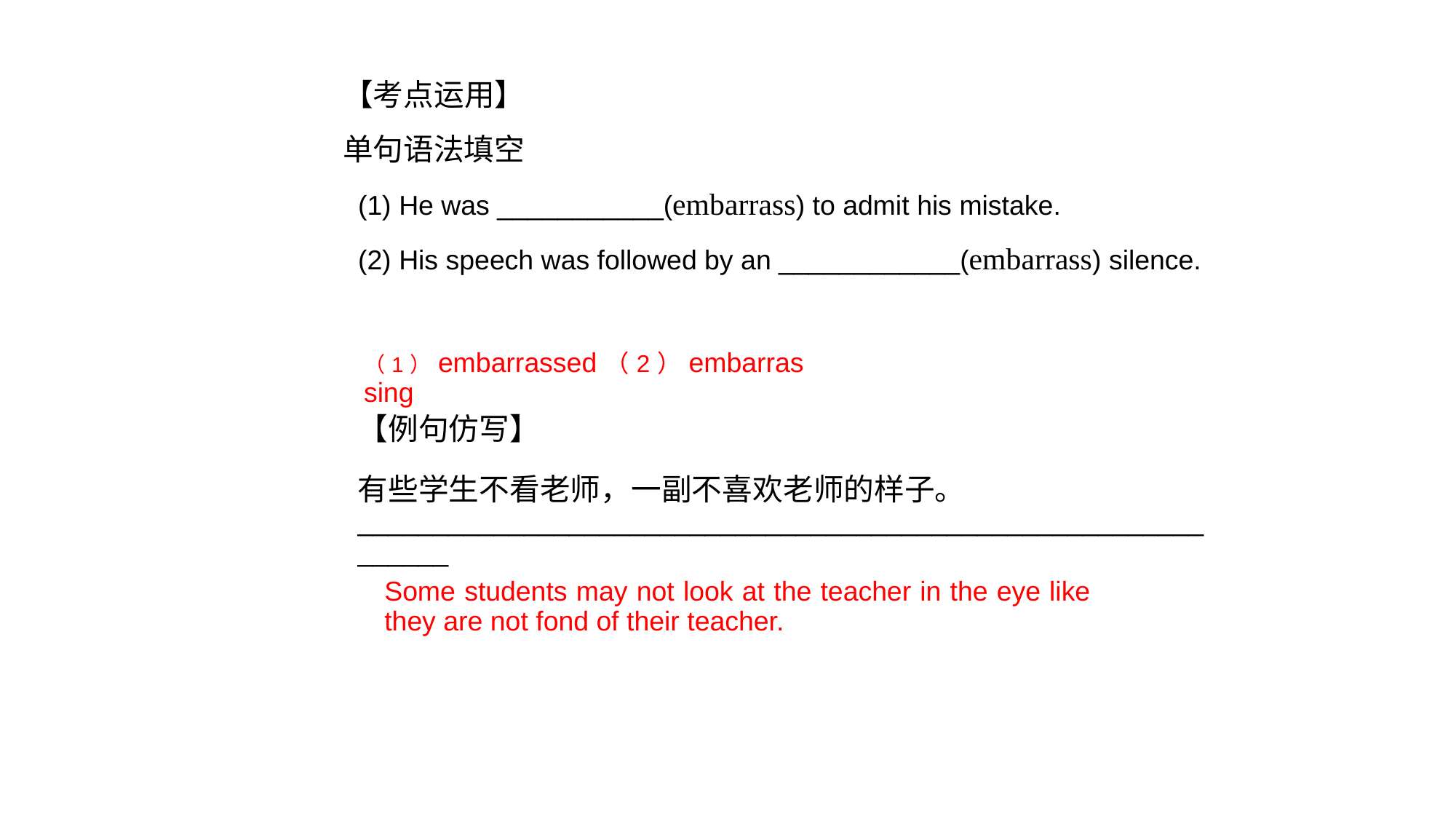

【考点运用】
单句语法填空
(1) He was ___________(embarrass) to admit his mistake.
(2) His speech was followed by an ____________(embarrass) silence.
（1）embarrassed（2）embarrassing
【例句仿写】

有些学生不看老师，一副不喜欢老师的样子。
______________________________________________________________
Some students may not look at the teacher in the eye like they are not fond of their teacher.